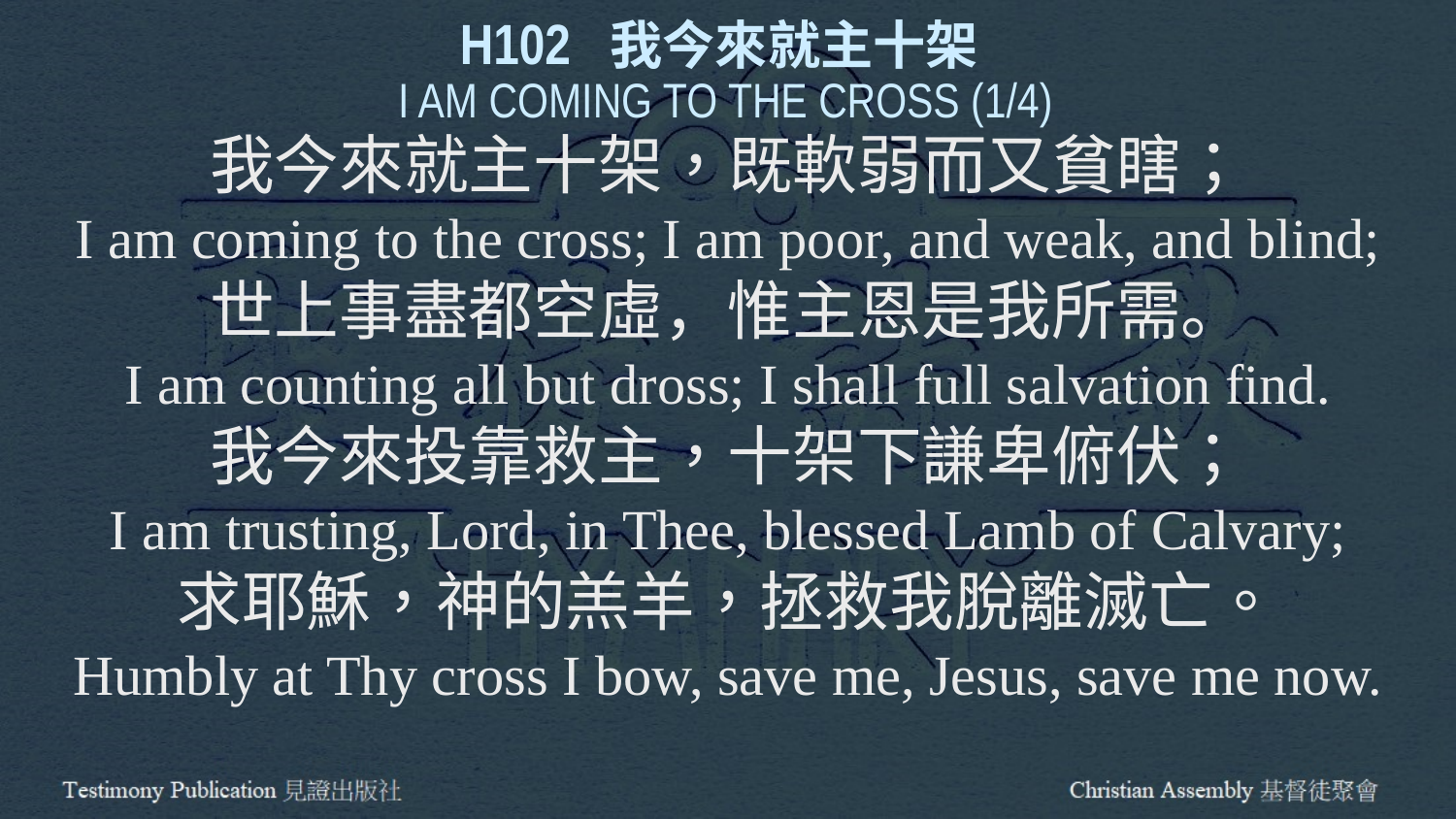

H102  我今來就主十架
I AM COMING TO THE CROSS (1/4)
我今來就主十架，既軟弱而又貧瞎；
I am coming to the cross; I am poor, and weak, and blind;
世上事盡都空虛，惟主恩是我所需。
I am counting all but dross; I shall full salvation find.
我今來投靠救主，十架下謙卑俯伏；
I am trusting, Lord, in Thee, blessed Lamb of Calvary;
求耶穌，神的羔羊，拯救我脫離滅亡。
Humbly at Thy cross I bow, save me, Jesus, save me now.